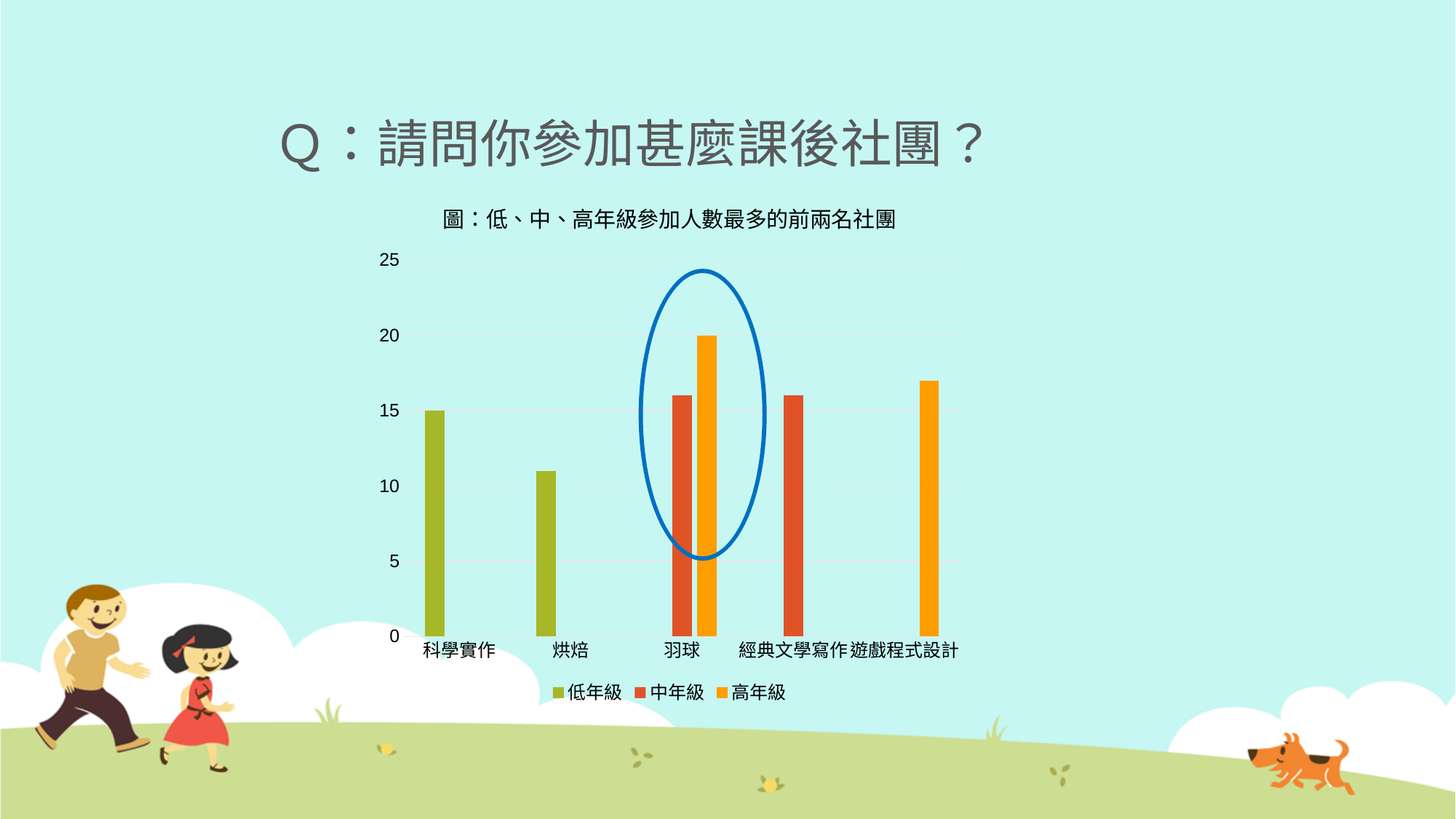

# Ｑ：請問你參加甚麼課後社團？

### Chart: 圖：低、中、高年級參加人數最多的前兩名社團

| Category | 低年級 | 中年級 | 高年級 |
|---|---|---|---|
| 科學實作 | 15.0 | None | None |
| 烘焙 | 11.0 | None | None |
| 羽球 | None | 16.0 | 20.0 |
| 經典文學寫作 | None | 16.0 | None |
| 遊戲程式設計 | None | None | 17.0 |